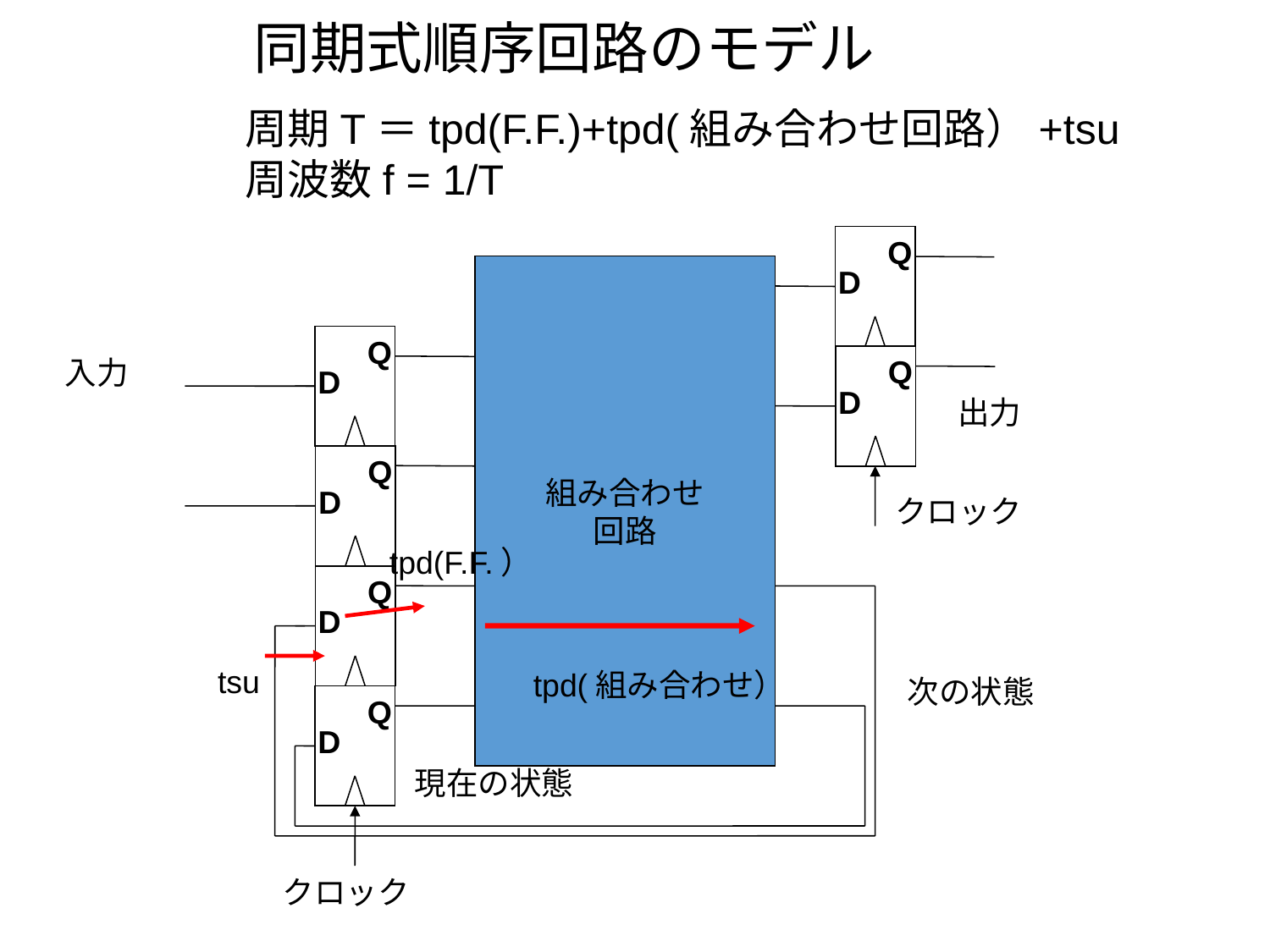

同期式順序回路のモデル
周期T＝tpd(F.F.)+tpd(組み合わせ回路）+tsu
周波数f = 1/T

Q
組み合わせ
回路
D

Q

Q
入力
D

D

出力

Q

D
クロック

tpd(F.F.）

Q

D

tsu

tpd(組み合わせ）
次の状態

Q

D

現在の状態

クロック